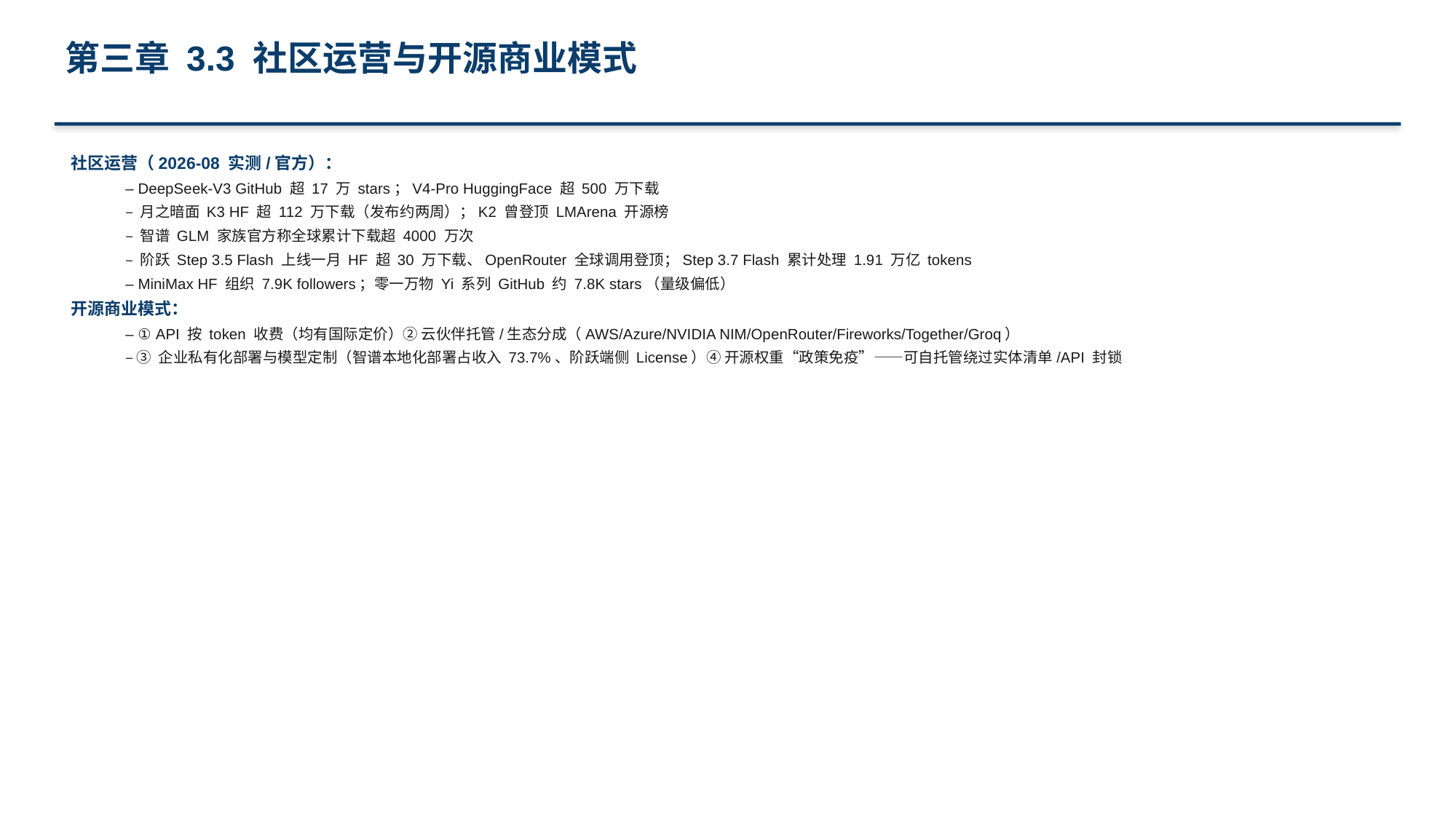

第三章 3.3 社区运营与开源商业模式

社区运营（2026-08 实测/官方）：
– DeepSeek-V3 GitHub 超 17 万 stars；V4-Pro HuggingFace 超 500 万下载
– 月之暗面 K3 HF 超 112 万下载（发布约两周）；K2 曾登顶 LMArena 开源榜
– 智谱 GLM 家族官方称全球累计下载超 4000 万次
– 阶跃 Step 3.5 Flash 上线一月 HF 超 30 万下载、OpenRouter 全球调用登顶；Step 3.7 Flash 累计处理 1.91 万亿 tokens
– MiniMax HF 组织 7.9K followers；零一万物 Yi 系列 GitHub 约 7.8K stars（量级偏低）
开源商业模式：
– ① API 按 token 收费（均有国际定价）② 云伙伴托管/生态分成（AWS/Azure/NVIDIA NIM/OpenRouter/Fireworks/Together/Groq）
– ③ 企业私有化部署与模型定制（智谱本地化部署占收入 73.7%、阶跃端侧 License）④ 开源权重“政策免疫”——可自托管绕过实体清单/API 封锁